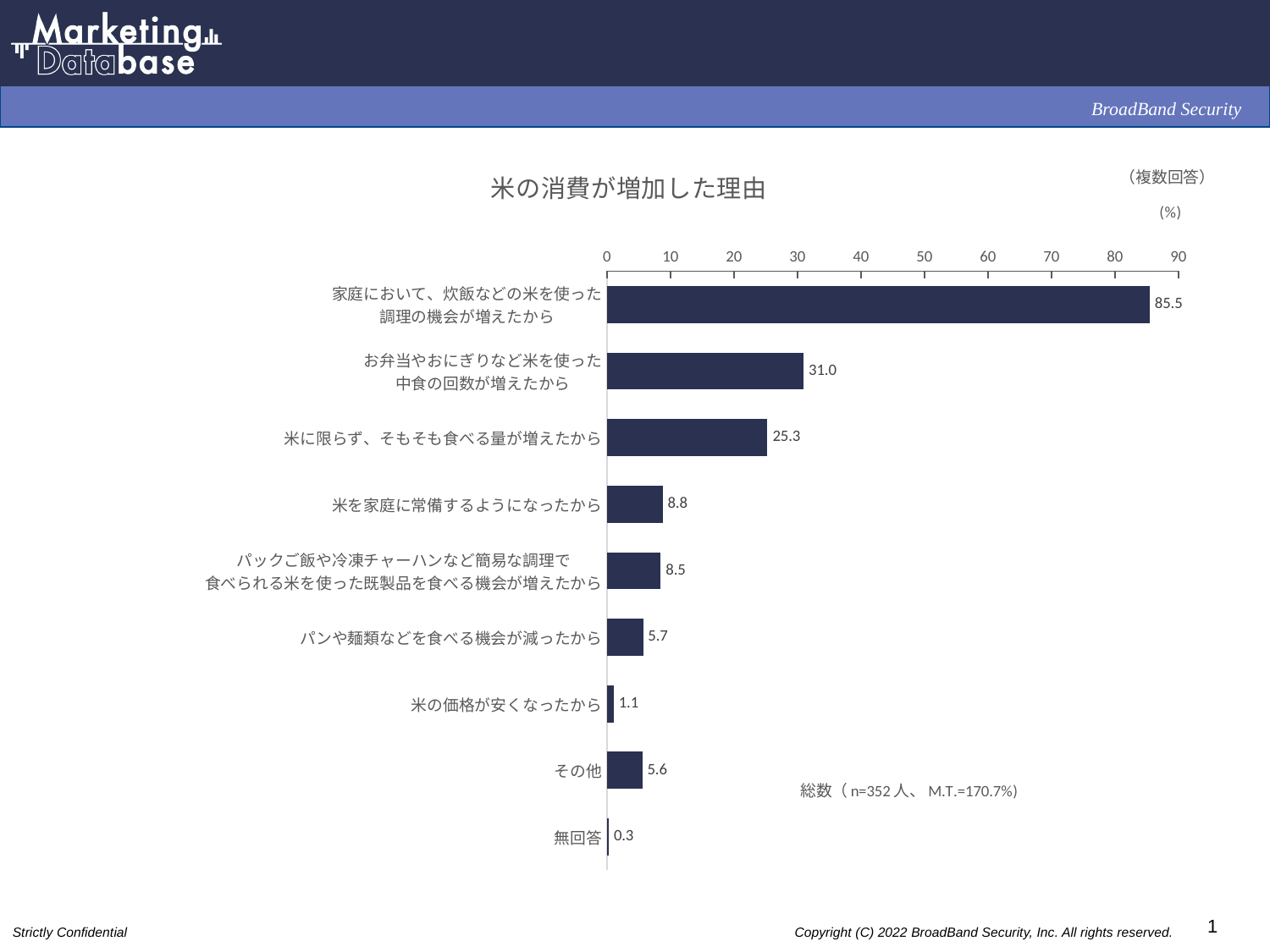

### Chart: 米の消費が増加した理由

| Category |  |
|---|---|
| 家庭において、炊飯などの米を使った
調理の機会が増えたから | 85.5 |
| お弁当やおにぎりなど米を使った
中食の回数が増えたから | 31.0 |
| 米に限らず、そもそも食べる量が増えたから | 25.3 |
| 米を家庭に常備するようになったから | 8.8 |
| パックご飯や冷凍チャーハンなど簡易な調理で
食べられる米を使った既製品を食べる機会が増えたから | 8.5 |
| パンや麺類などを食べる機会が減ったから | 5.7 |
| 米の価格が安くなったから | 1.1 |
| その他 | 5.6 |
| 無回答 | 0.3 |